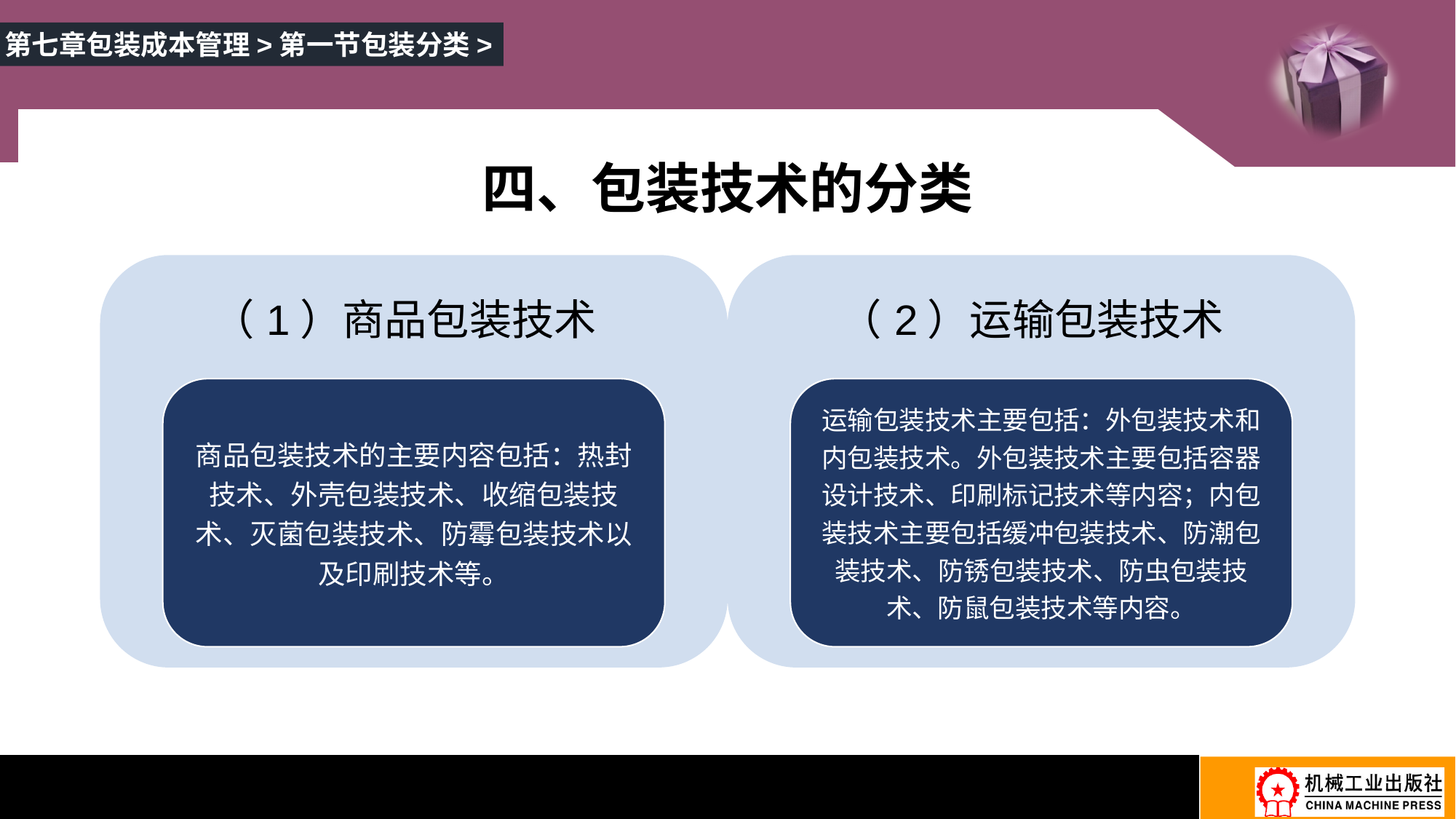

第七章包装成本管理>第一节包装分类>
# 四、包装技术的分类
（1）商品包装技术
商品包装技术的主要内容包括：热封技术、外壳包装技术、收缩包装技术、灭菌包装技术、防霉包装技术以及印刷技术等。
（2）运输包装技术
运输包装技术主要包括：外包装技术和内包装技术。外包装技术主要包括容器设计技术、印刷标记技术等内容；内包装技术主要包括缓冲包装技术、防潮包装技术、防锈包装技术、防虫包装技术、防鼠包装技术等内容。